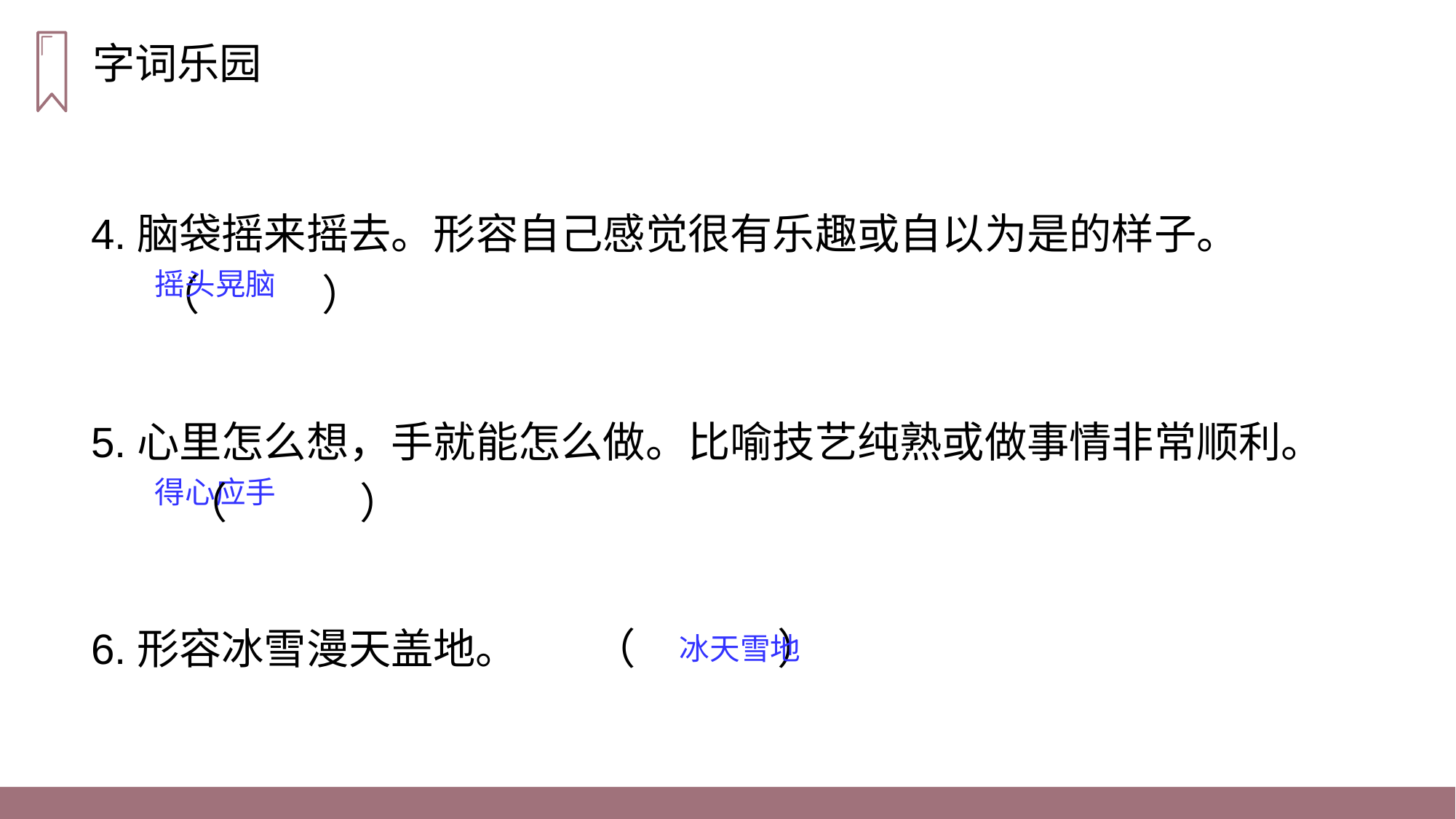

字词乐园
4.脑袋摇来摇去。形容自己感觉很有乐趣或自以为是的样子。              （             ）
摇头晃脑
5.心里怎么想，手就能怎么做。比喻技艺纯熟或做事情非常顺利。          （              ）
得心应手
6.形容冰雪漫天盖地。        （               ）
冰天雪地